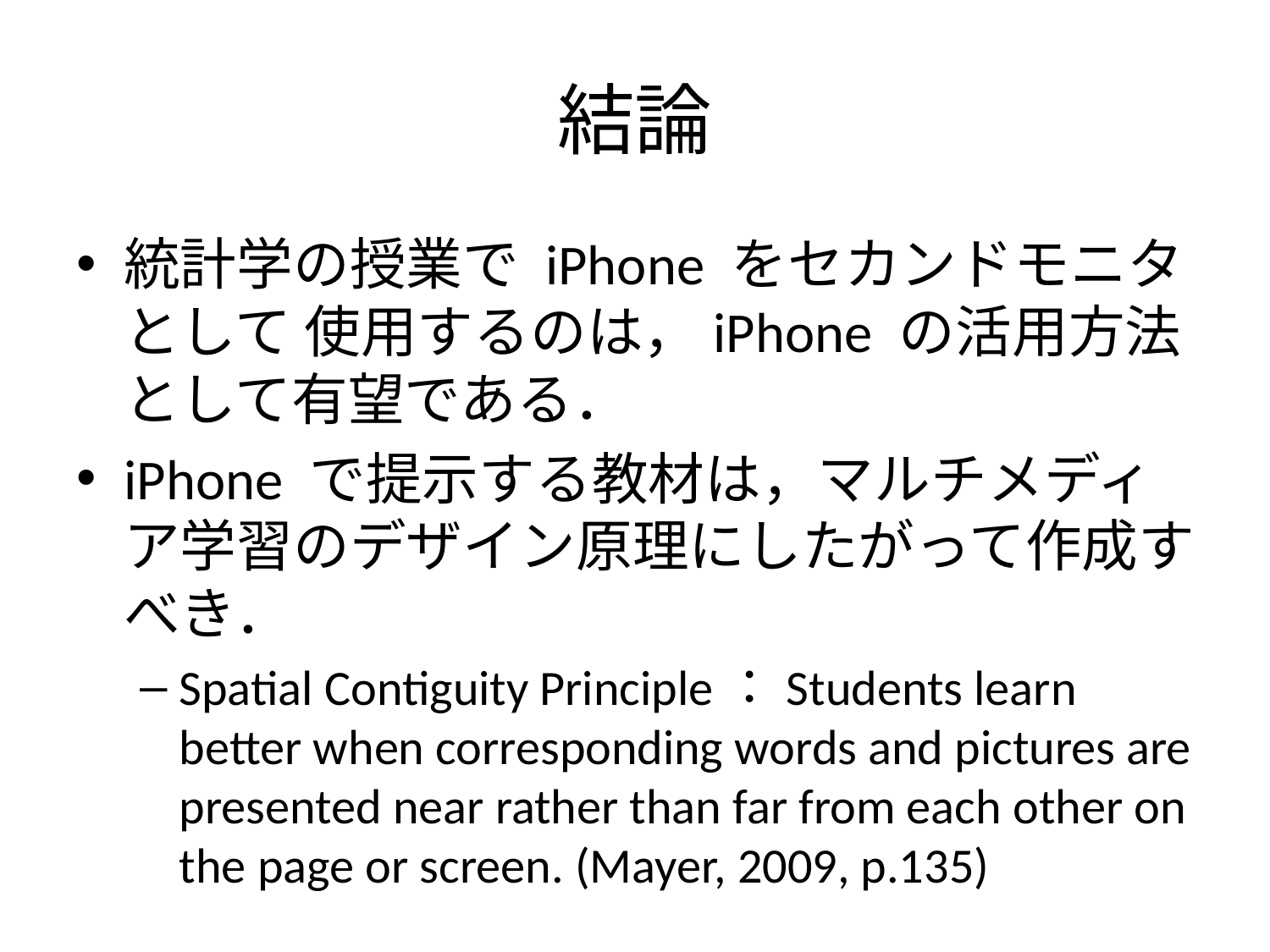

# 結論
統計学の授業で iPhone をセカンドモニタとして 使用するのは，iPhone の活用方法として有望である．
iPhone で提示する教材は，マルチメディア学習のデザイン原理にしたがって作成すべき．
Spatial Contiguity Principle：Students learn better when corresponding words and pictures are presented near rather than far from each other on the page or screen. (Mayer, 2009, p.135)